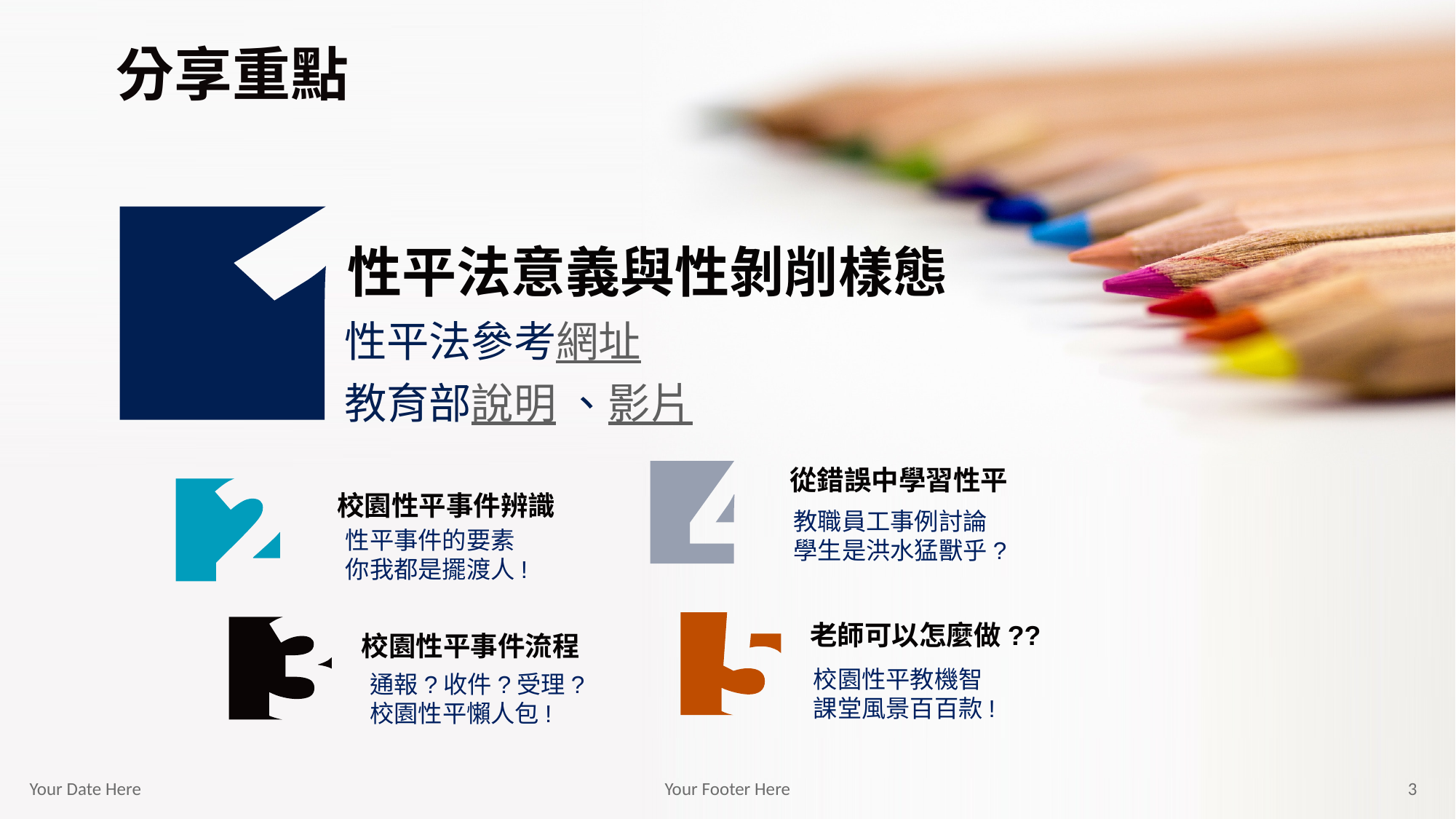

分享重點

性平法意義與性剝削樣態
性平法參考網址
教育部說明 、影片
從錯誤中學習性平

校園性平事件辨識
性平事件的要素
你我都是擺渡人!
教職員工事例討論
學生是洪水猛獸乎?

老師可以怎麼做??

校園性平事件流程
校園性平教機智
課堂風景百百款!
通報?收件?受理?
校園性平懶人包!
Your Date Here
Your Footer Here
3